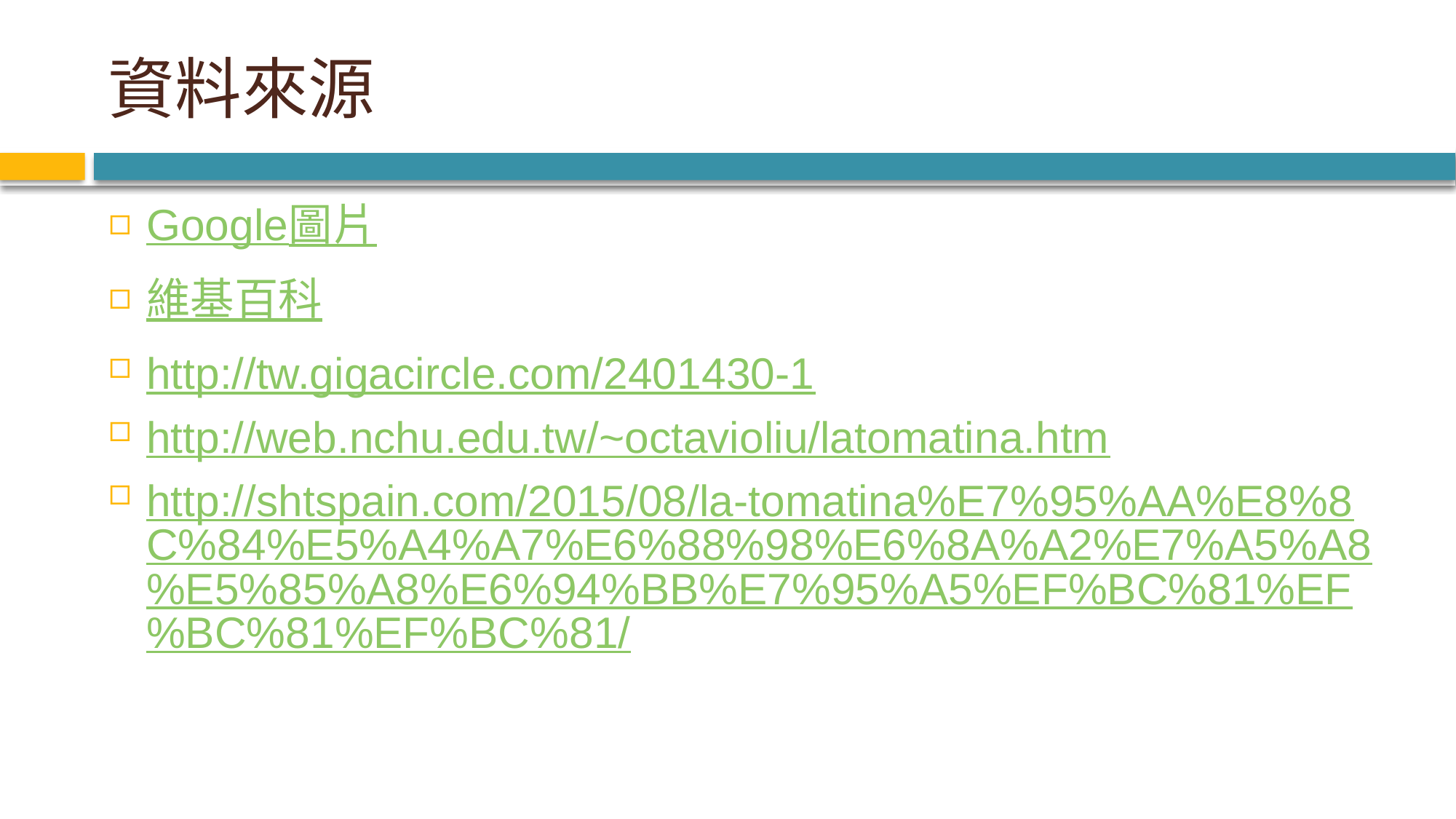

# 資料來源
Google圖片
維基百科
http://tw.gigacircle.com/2401430-1
http://web.nchu.edu.tw/~octavioliu/latomatina.htm
http://shtspain.com/2015/08/la-tomatina%E7%95%AA%E8%8C%84%E5%A4%A7%E6%88%98%E6%8A%A2%E7%A5%A8%E5%85%A8%E6%94%BB%E7%95%A5%EF%BC%81%EF%BC%81%EF%BC%81/